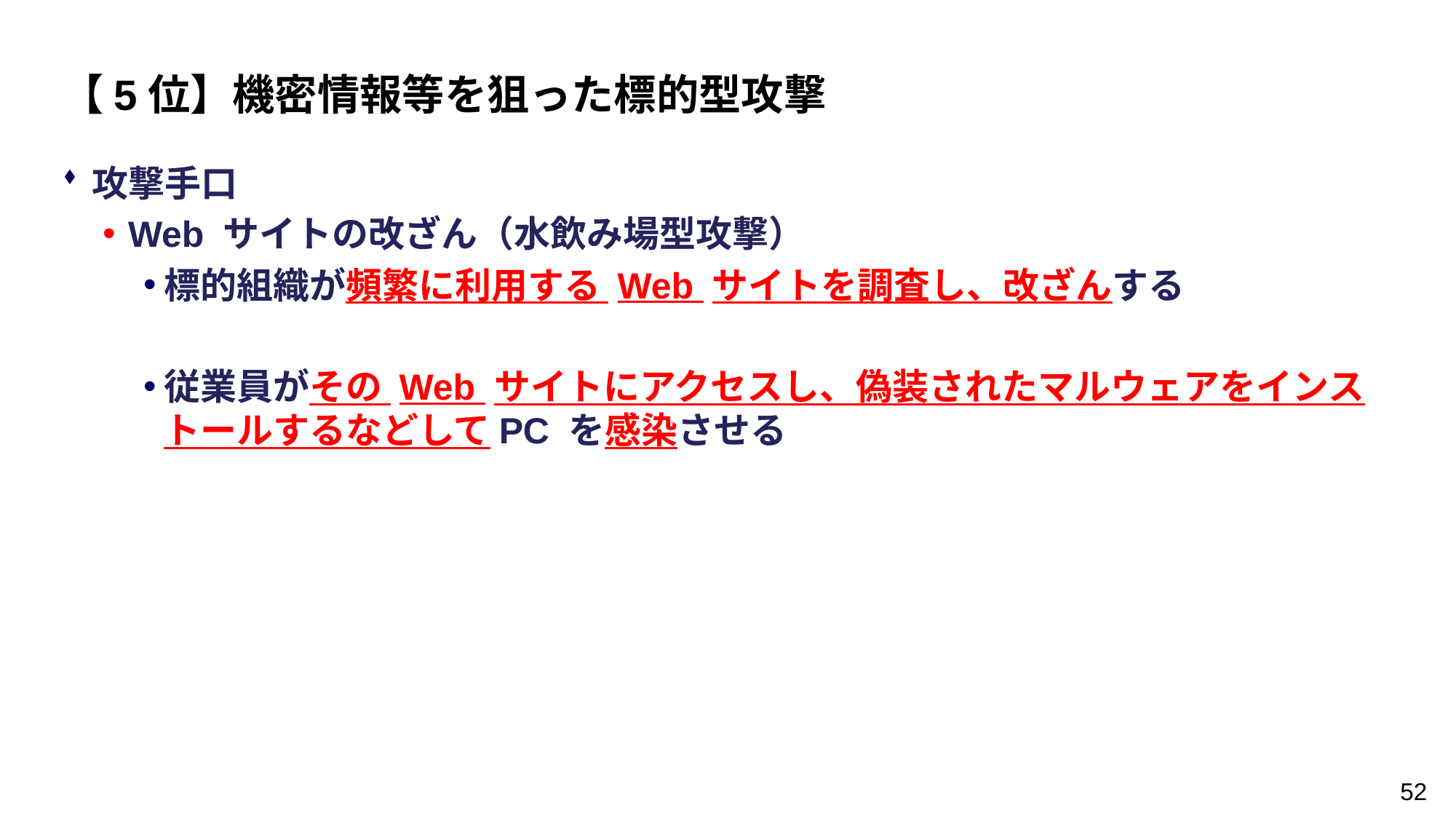

【5位】機密情報等を狙った標的型攻撃
攻撃手口
Web サイトの改ざん（水飲み場型攻撃）
標的組織が頻繁に利用する Web サイトを調査し、改ざんする

従業員がその Web サイトにアクセスし、偽装されたマルウェアをインストールするなどしてPC を感染させる

52